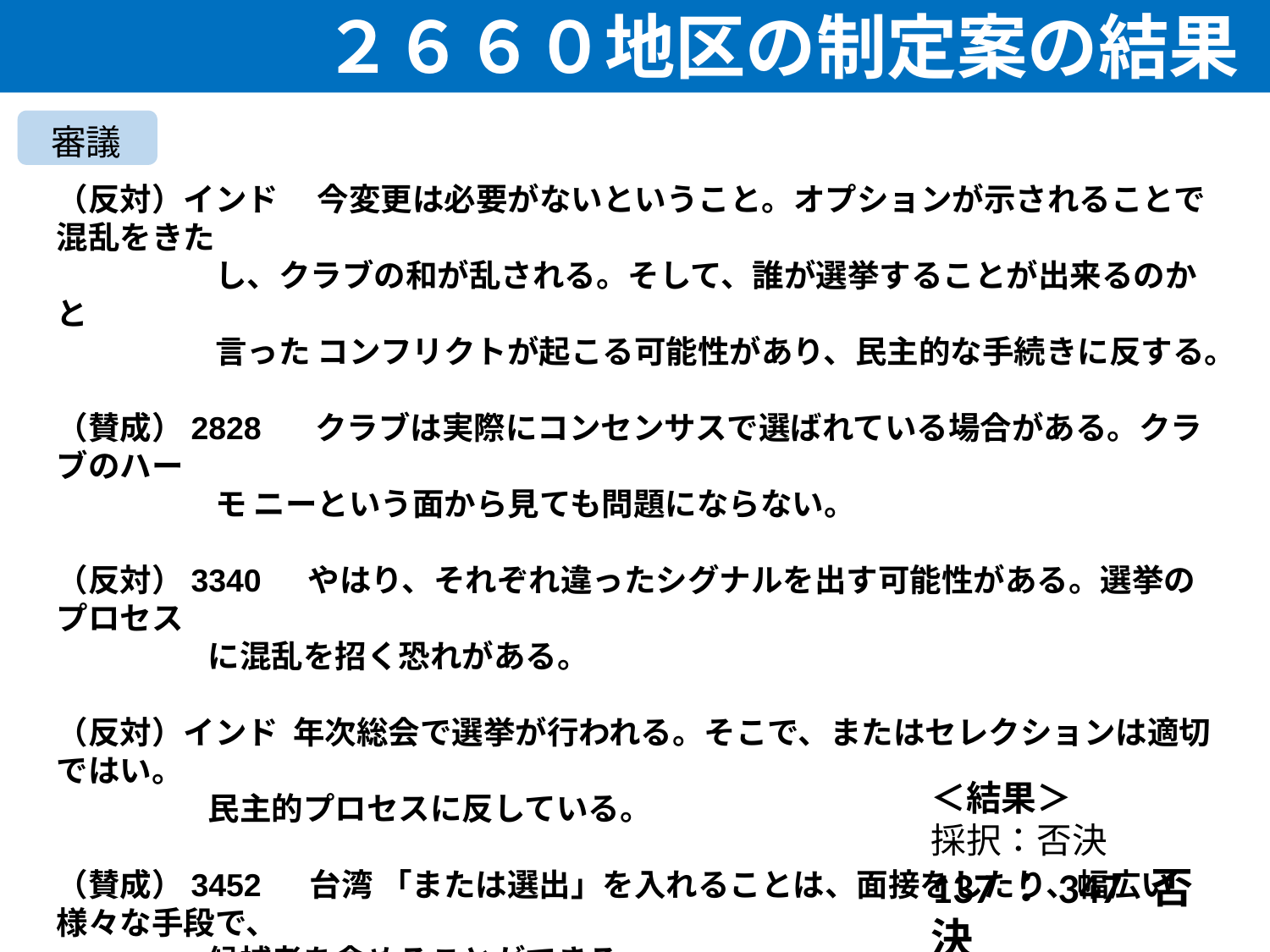

２６６０地区の制定案の結果

審議
（反対）インド　 今変更は必要がないということ。オプションが示されることで混乱をきた
                     し、クラブの和が乱される。そして、誰が選挙することが出来るのかと
                     言った コンフリクトが起こる可能性があり、民主的な手続きに反する。

（賛成）2828　  クラブは実際にコンセンサスで選ばれている場合がある。クラブのハー
                     モ ニーという面から見ても問題にならない。

（反対）3340　 やはり、それぞれ違ったシグナルを出す可能性がある。選挙のプロセス
                    に混乱を招く恐れがある。

（反対）インド  年次総会で選挙が行われる。そこで、またはセレクションは適切ではい。
                    民主的プロセスに反している。

（賛成）3452 　台湾 「または選出」を入れることは、面接をしたり、幅広い様々な手段で、
                    候補者を含めることができる。

（議長）　 ストライプカードが多数でている。 討議終了。

 （結び） 　選出は、選挙を否定するものではない。
＜結果＞
採択：否決
137：347  否決
12